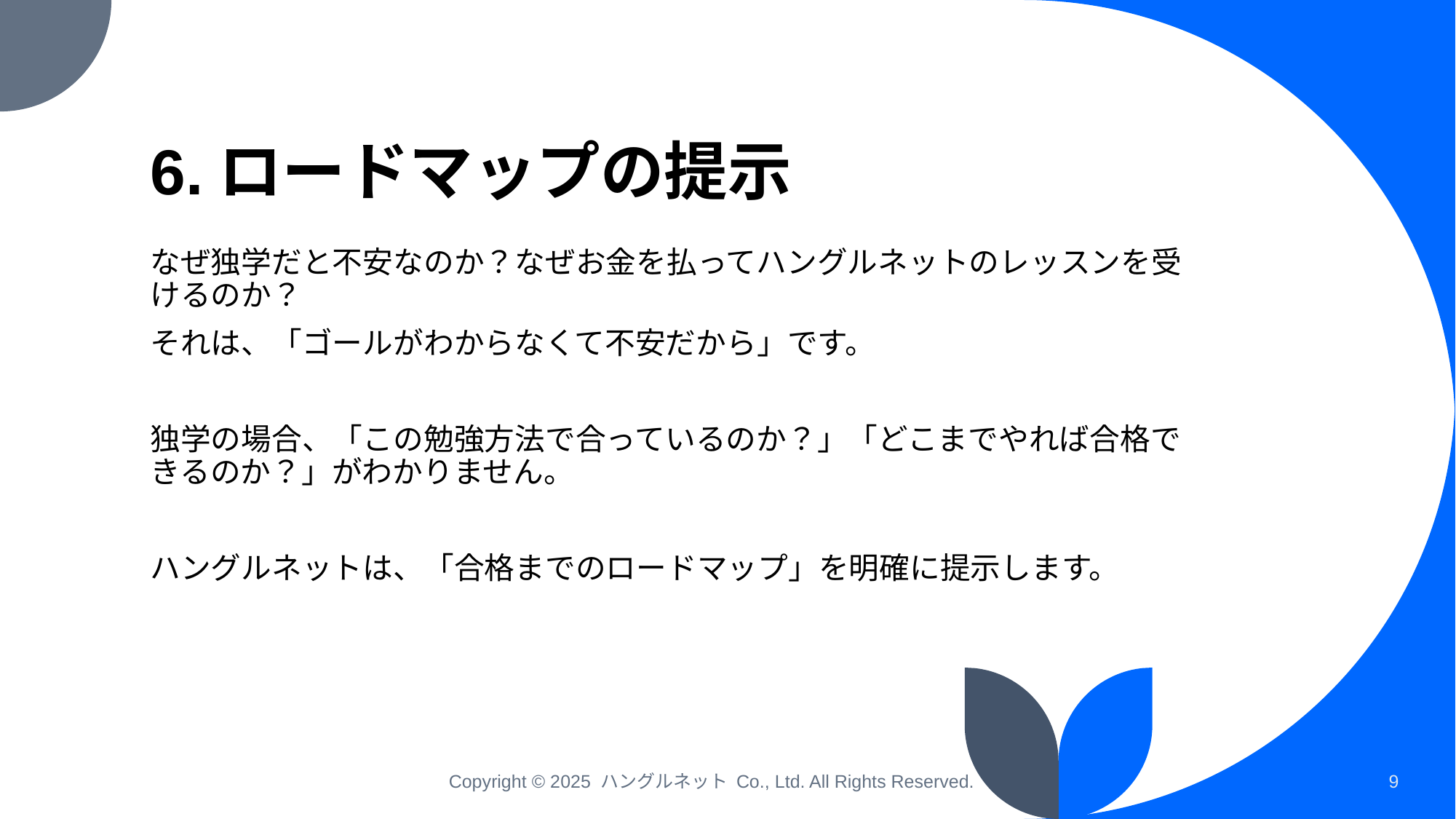

# 6.ロードマップの提示
なぜ独学だと不安なのか？なぜお金を払ってハングルネットのレッスンを受けるのか？
それは、「ゴールがわからなくて不安だから」です。

独学の場合、「この勉強方法で合っているのか？」「どこまでやれば合格できるのか？」がわかりません。

ハングルネットは、「合格までのロードマップ」を明確に提示します。
Copyright © 2025 ハングルネット Co., Ltd. All Rights Reserved.
9